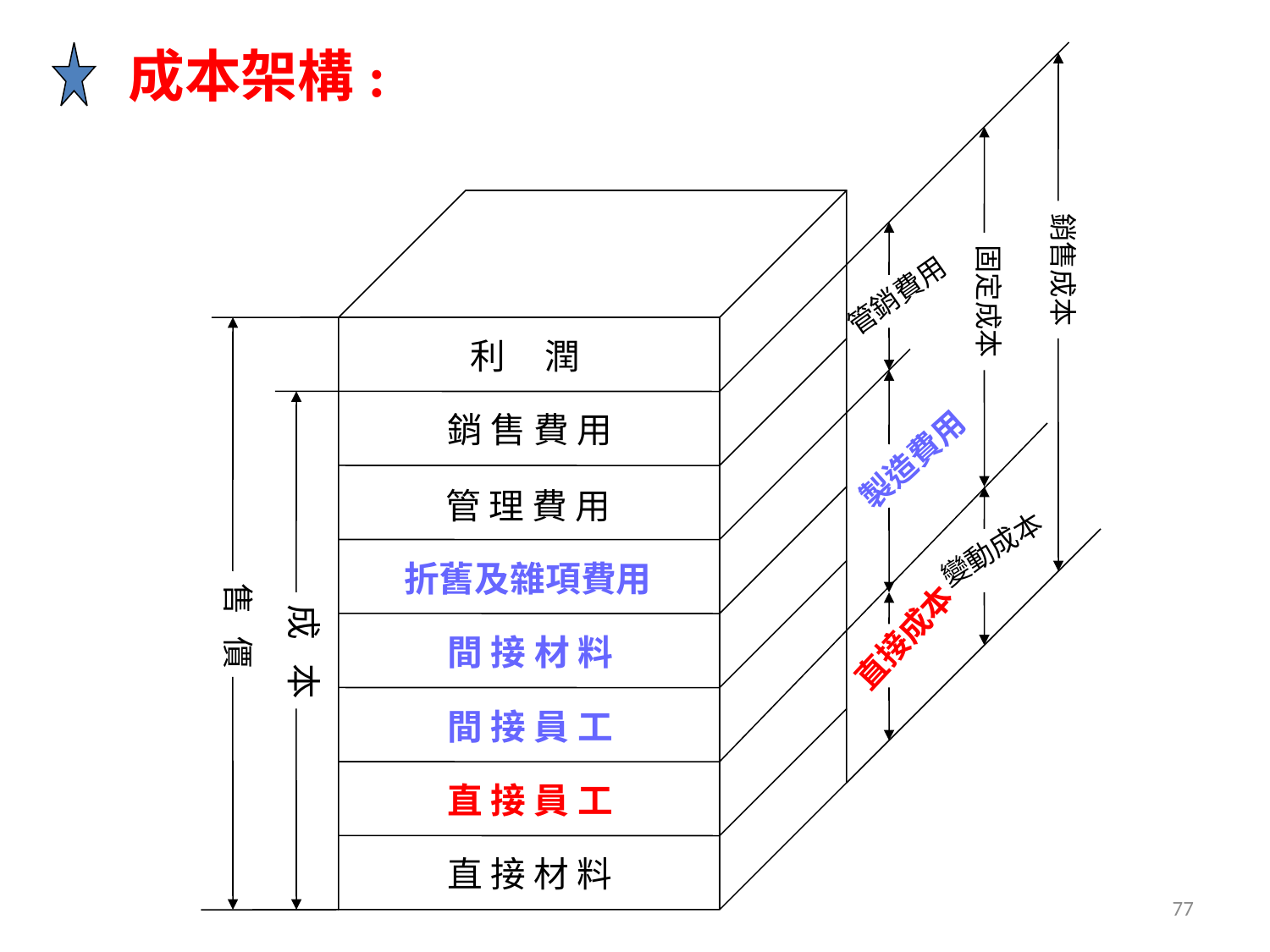

成本架構:

銷售成本

固定成本
管銷費用

利     潤

銷 售 費 用

製造費用

管 理 費 用

變動成本

折舊及雜項費用

售   價
成   本

直接成本

間 接 材 料

間 接 員 工

直 接 員 工

直 接 材 料

77